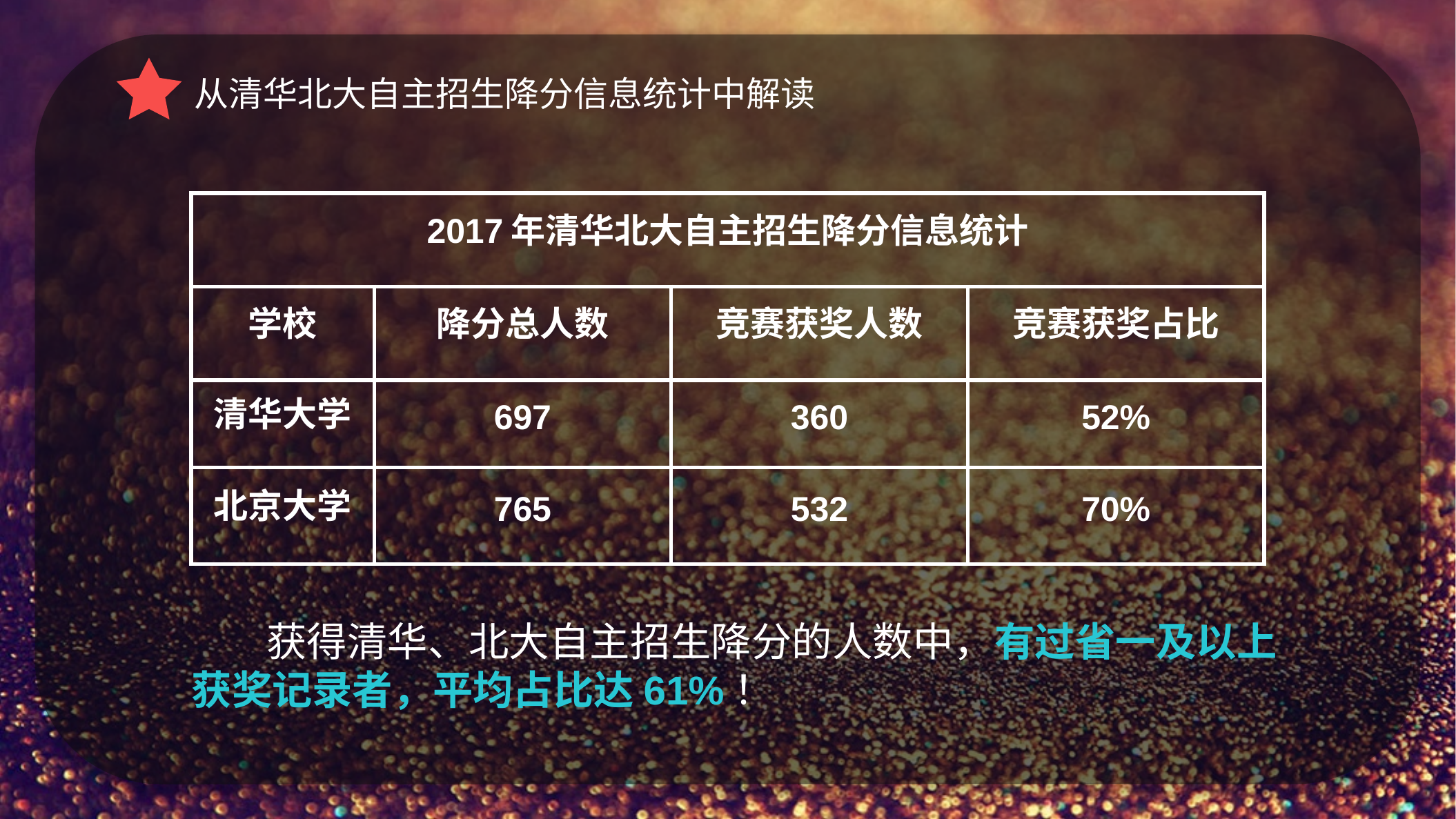

从清华北大自主招生降分信息统计中解读
| 2017年清华北大自主招生降分信息统计 |  |  |  |
| --- | --- | --- | --- |
| 学校 | 降分总人数 | 竞赛获奖人数 | 竞赛获奖占比 |
| 清华大学 | 697 | 360 | 52% |
| 北京大学 | 765 | 532 | 70% |
       获得清华、北大自主招生降分的人数中，有过省一及以上获奖记录者，平均占比达61%！